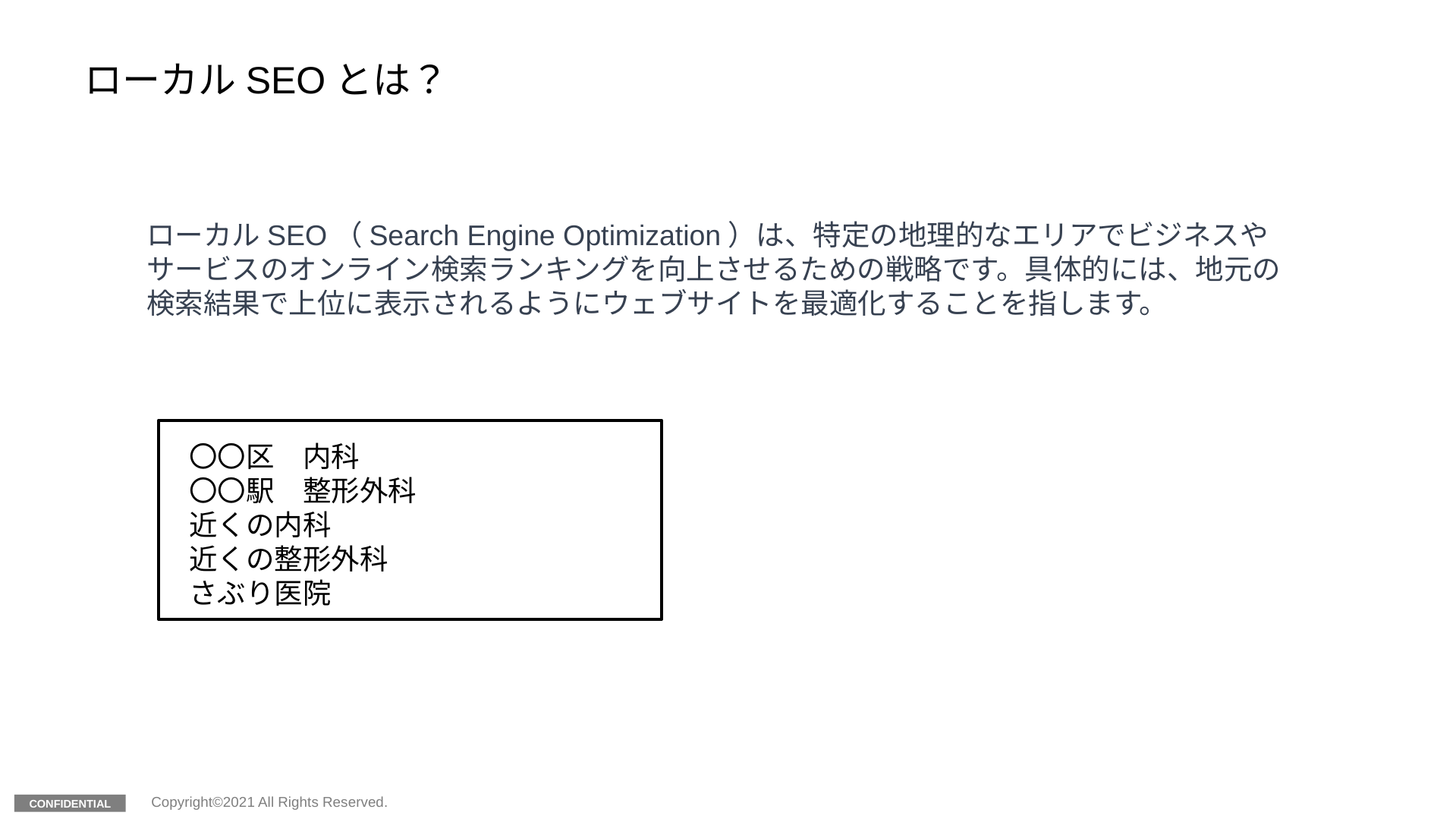

ローカルSEOとは？
ローカルSEO（Search Engine Optimization）は、特定の地理的なエリアでビジネスやサービスのオンライン検索ランキングを向上させるための戦略です。具体的には、地元の検索結果で上位に表示されるようにウェブサイトを最適化することを指します。

〇〇区　内科
〇〇駅　整形外科
近くの内科
近くの整形外科
さぶり医院